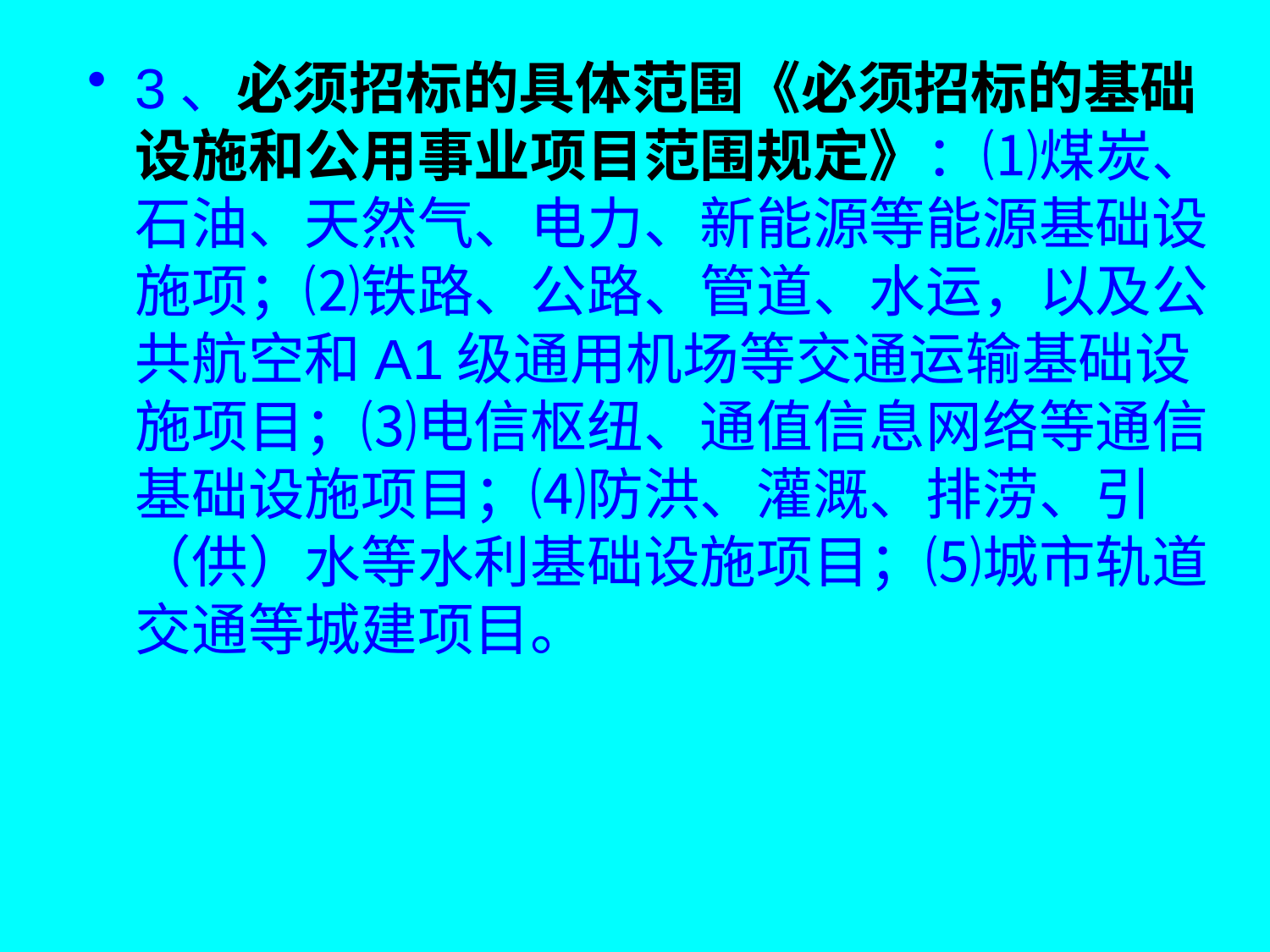

3、必须招标的具体范围《必须招标的基础设施和公用事业项目范围规定》：⑴煤炭、石油、天然气、电力、新能源等能源基础设施项；⑵铁路、公路、管道、水运，以及公共航空和A1级通用机场等交通运输基础设施项目；⑶电信枢纽、通值信息网络等通信基础设施项目；⑷防洪、灌溉、排涝、引（供）水等水利基础设施项目；⑸城市轨道交通等城建项目。